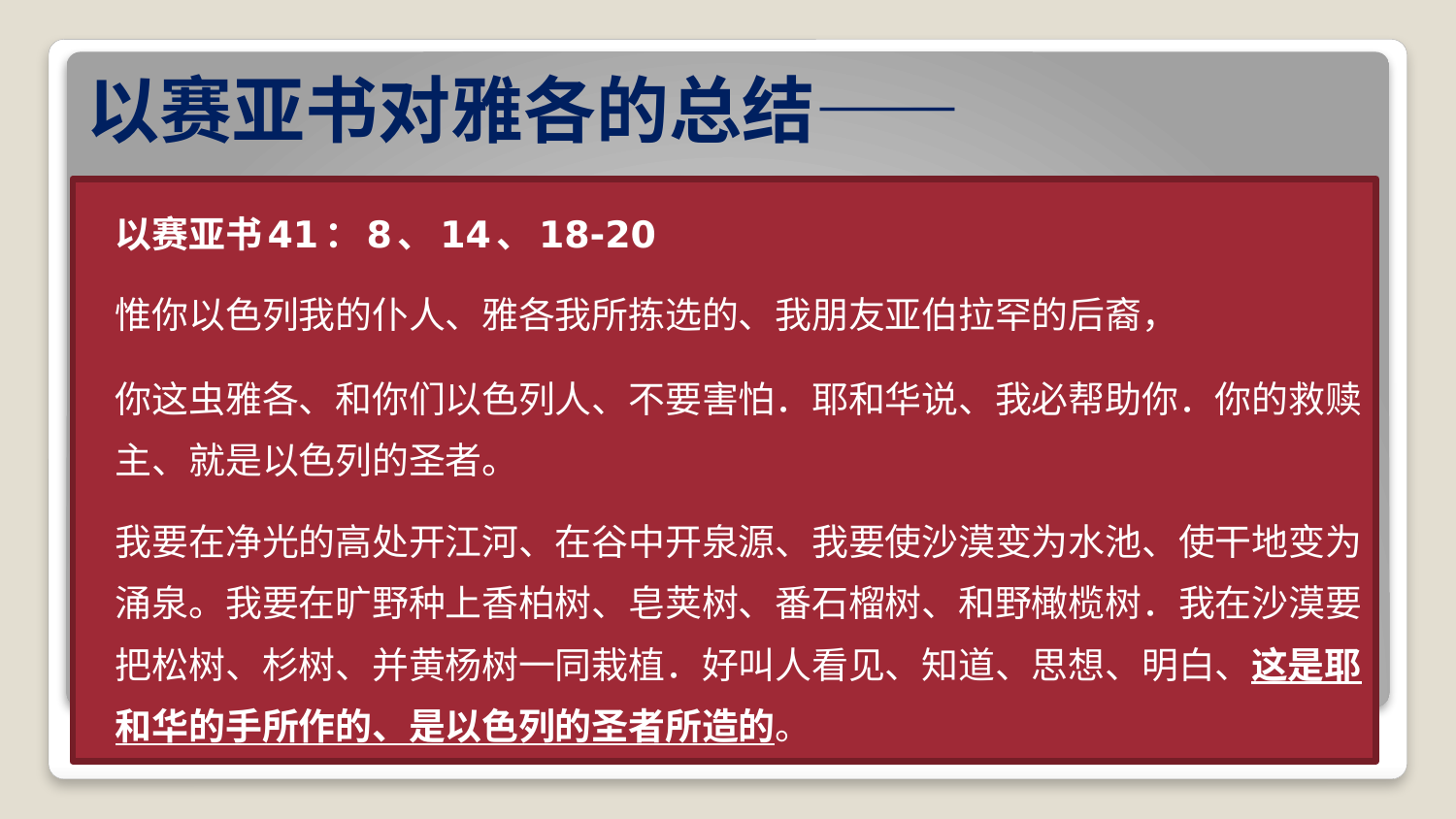

# 以赛亚书对雅各的总结——
以赛亚书41：8、14、18-20

惟你以色列我的仆人、雅各我所拣选的、我朋友亚伯拉罕的后裔，

你这虫雅各、和你们以色列人、不要害怕．耶和华说、我必帮助你．你的救赎主、就是以色列的圣者。

我要在净光的高处开江河、在谷中开泉源、我要使沙漠变为水池、使干地变为涌泉。我要在旷野种上香柏树、皂荚树、番石榴树、和野橄榄树．我在沙漠要把松树、杉树、并黄杨树一同栽植．好叫人看见、知道、思想、明白、这是耶和华的手所作的、是以色列的圣者所造的。